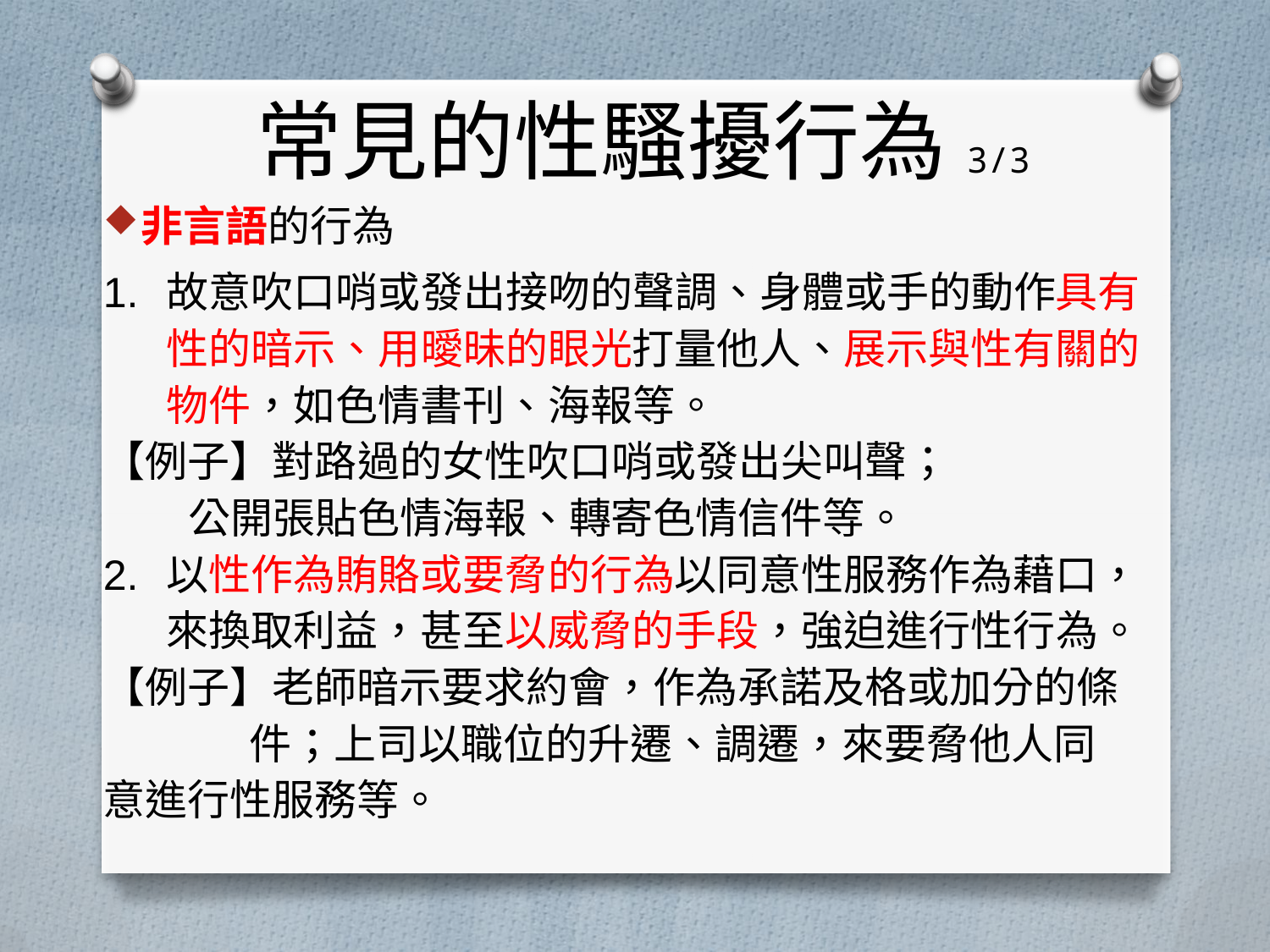

# 常見的性騷擾行為3/3
非言語的行為
故意吹口哨或發出接吻的聲調、身體或手的動作具有性的暗示、用曖昧的眼光打量他人、展示與性有關的物件，如色情書刊、海報等。
【例子】對路過的女性吹口哨或發出尖叫聲；
        公開張貼色情海報、轉寄色情信件等。
以性作為賄賂或要脅的行為以同意性服務作為藉口，來換取利益，甚至以威脅的手段，強迫進行性行為。
【例子】老師暗示要求約會，作為承諾及格或加分的條  	  件；上司以職位的升遷、調遷，來要脅他人同	  意進行性服務等。